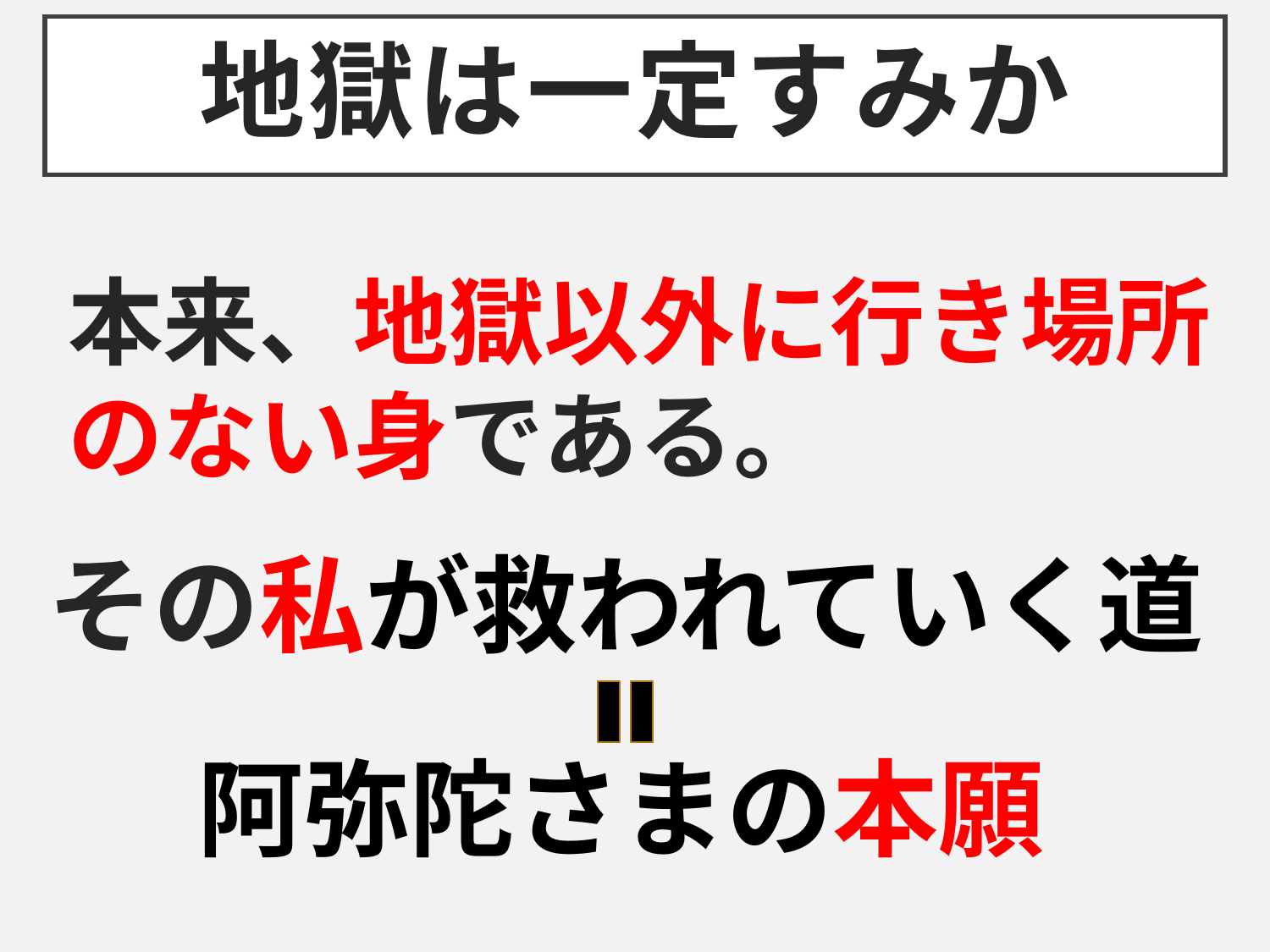

# 地獄は一定すみか
本来、地獄以外に行き場所のない身である。
その私が救われていく道

阿弥陀さまの本願